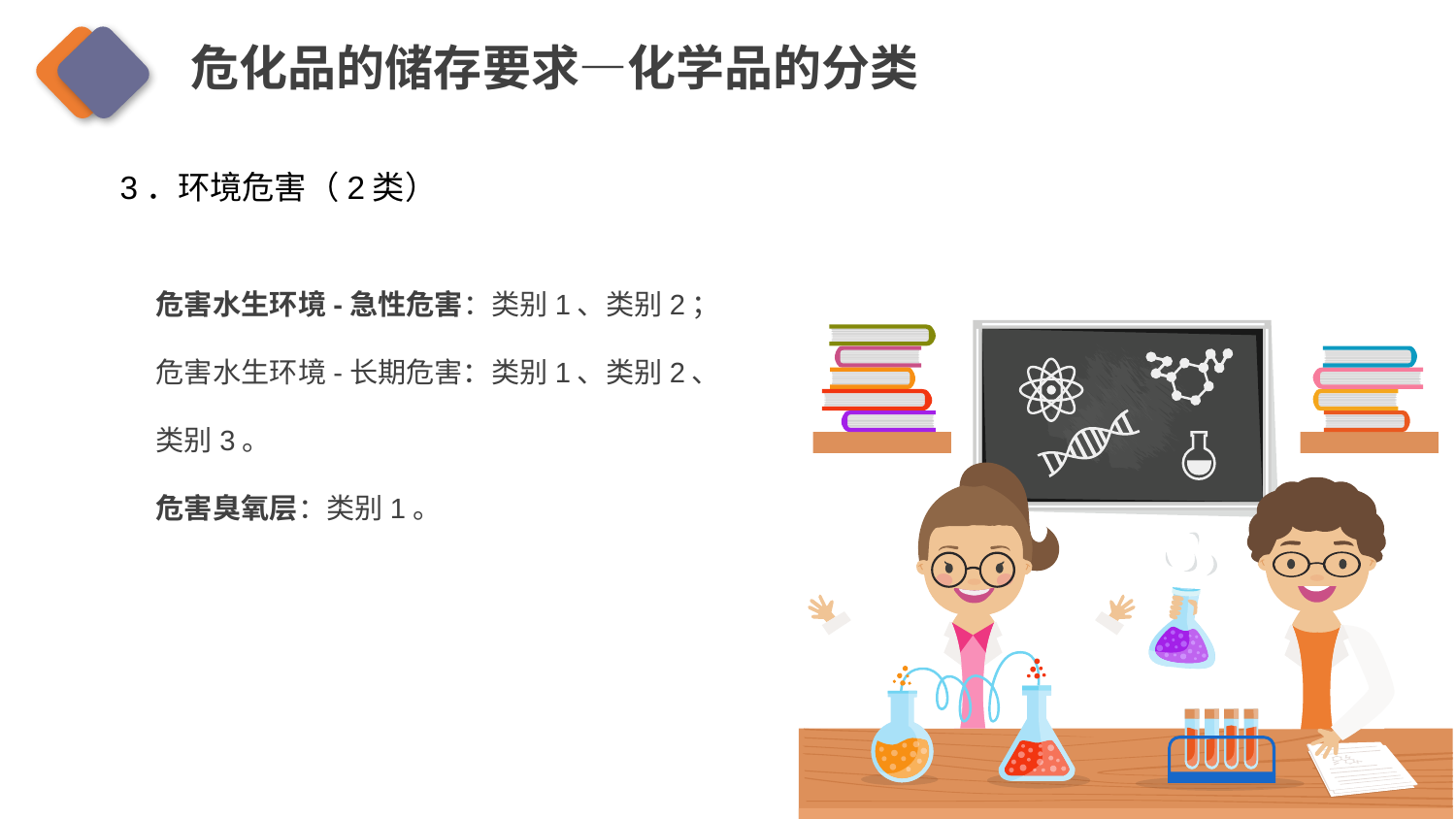

危化品的储存要求—化学品的分类
3．环境危害（2类）
危害水生环境-急性危害：类别1、类别2；危害水生环境-长期危害：类别1、类别2、类别3。
危害臭氧层：类别1。